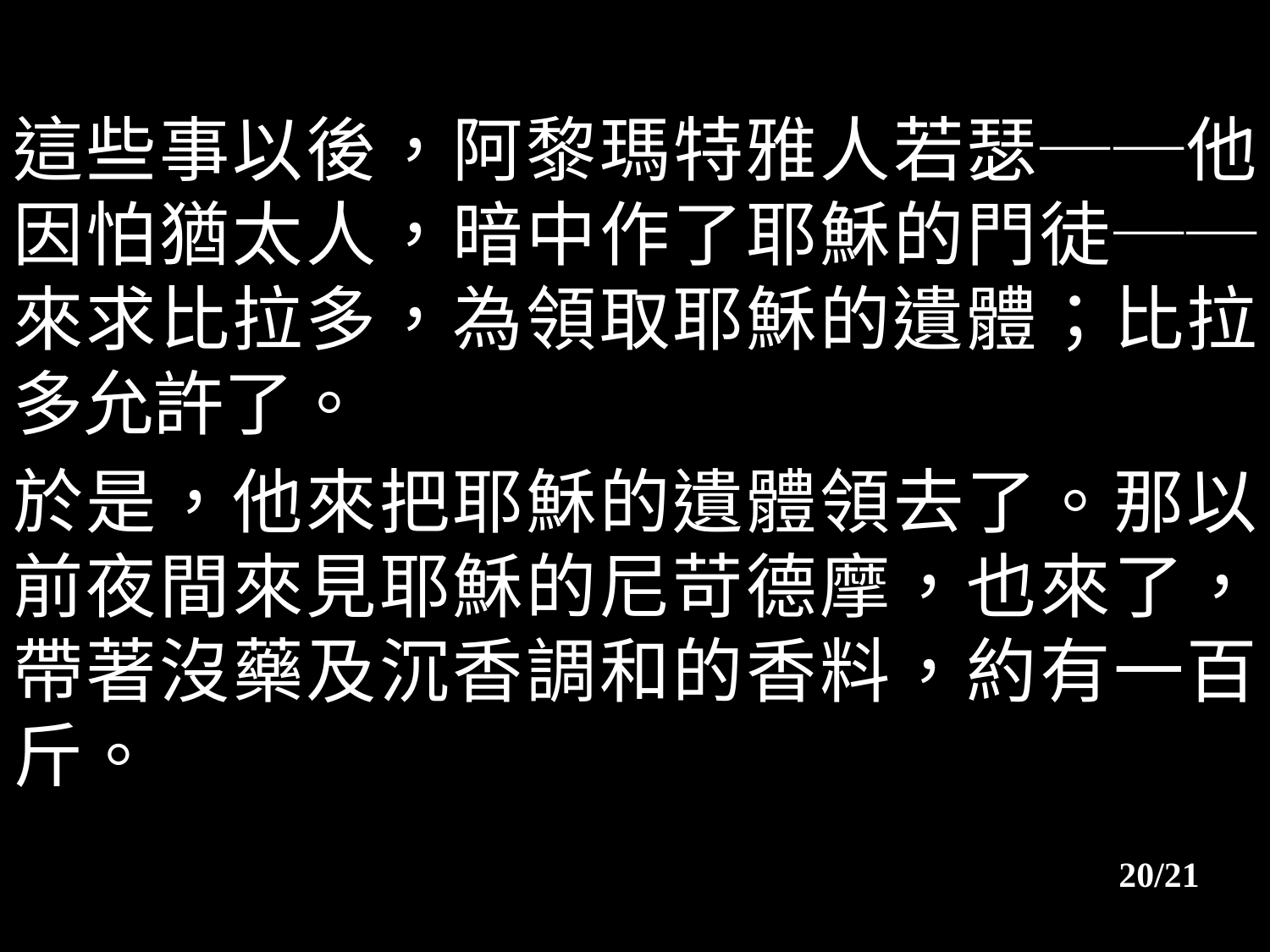

這些事以後，阿黎瑪特雅人若瑟──他因怕猶太人，暗中作了耶穌的門徒──來求比拉多，為領取耶穌的遺體；比拉多允許了。
於是，他來把耶穌的遺體領去了。那以前夜間來見耶穌的尼苛德摩，也來了，帶著沒藥及沉香調和的香料，約有一百斤。

20/21